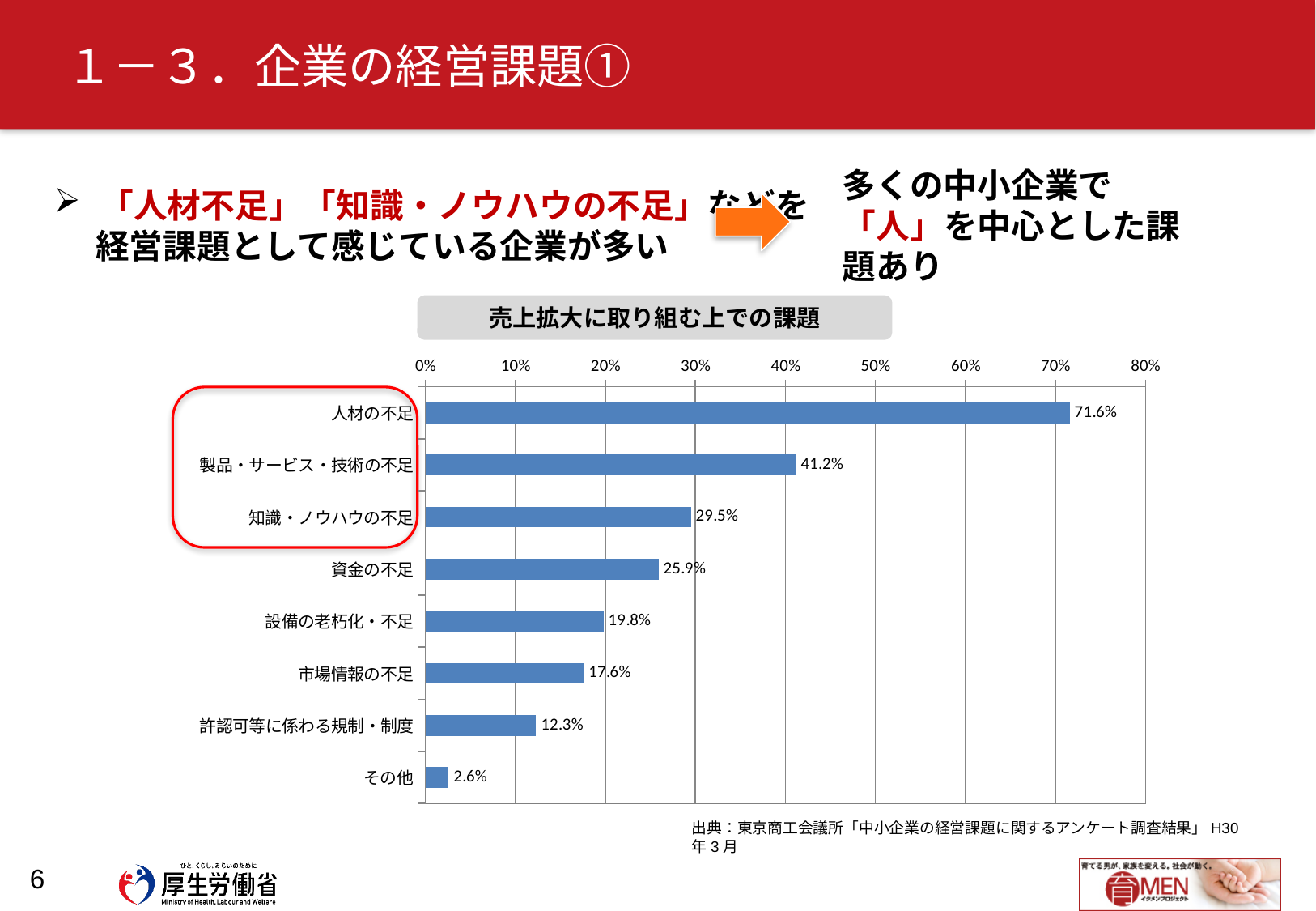

# １－３．企業の経営課題①
多くの中小企業で「人」を中心とした課題あり
「人材不足」「知識・ノウハウの不足」などを
　 経営課題として感じている企業が多い

売上拡大に取り組む上での課題

### Chart

| Category |  |
|---|---|
| 人材の不足 | 0.716 |
| 製品・サービス・技術の不足 | 0.41200000000000003 |
| 知識・ノウハウの不足 | 0.295 |
| 資金の不足 | 0.259 |
| 設備の老朽化・不足 | 0.198 |
| 市場情報の不足 | 0.17600000000000002 |
| 許認可等に係わる規制・制度 | 0.12300000000000001 |
| その他 | 0.026000000000000002 |
出典：東京商工会議所「中小企業の経営課題に関するアンケート調査結果」H30年3月
6